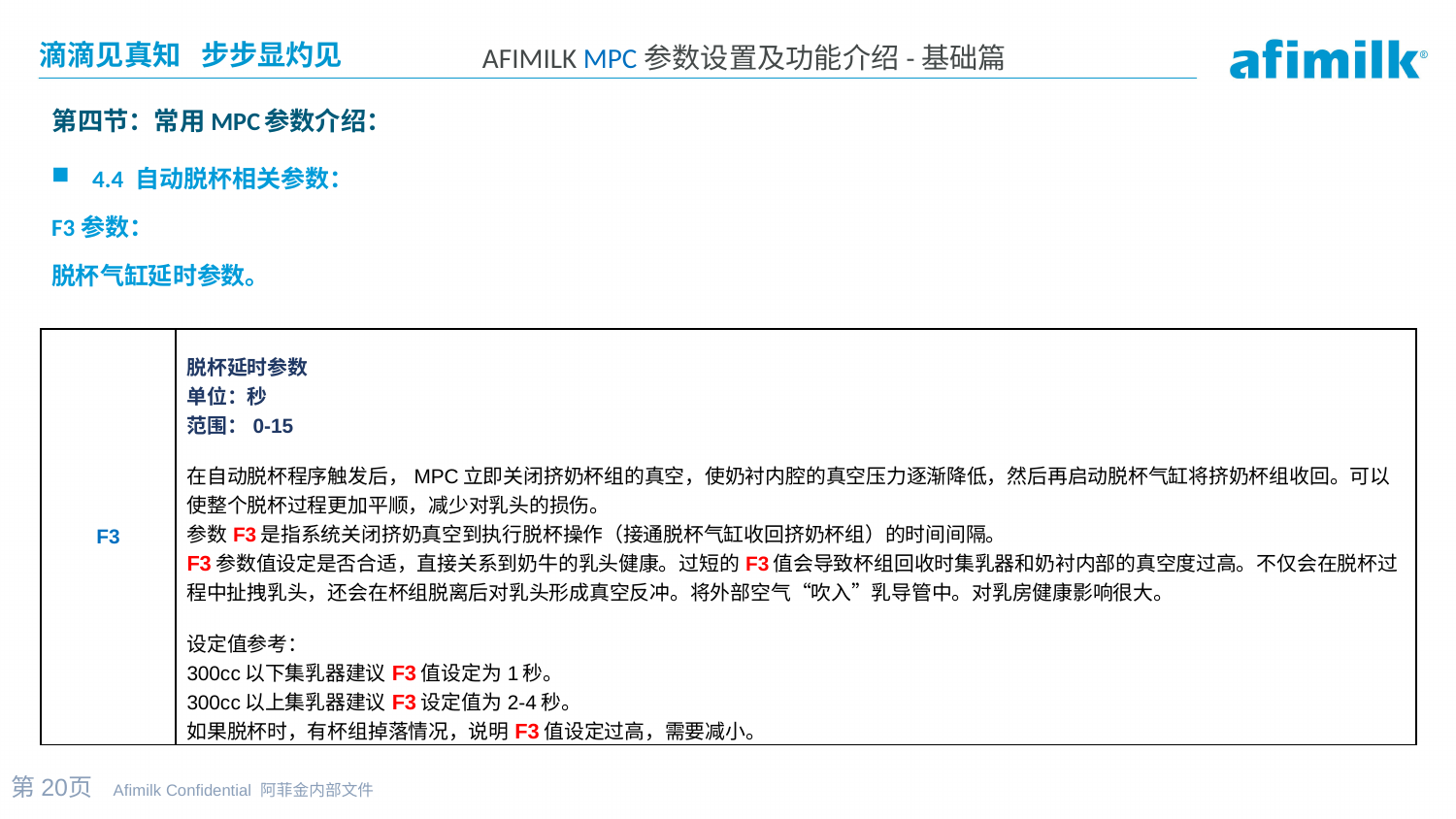

第四节：常用MPC参数介绍：
4.4 自动脱杯相关参数：
F3参数：
脱杯气缸延时参数。

| F3 | 脱杯延时参数 单位：秒 范围：0-15 在自动脱杯程序触发后，MPC立即关闭挤奶杯组的真空，使奶衬内腔的真空压力逐渐降低，然后再启动脱杯气缸将挤奶杯组收回。可以使整个脱杯过程更加平顺，减少对乳头的损伤。 参数F3是指系统关闭挤奶真空到执行脱杯操作（接通脱杯气缸收回挤奶杯组）的时间间隔。 F3参数值设定是否合适，直接关系到奶牛的乳头健康。过短的F3值会导致杯组回收时集乳器和奶衬内部的真空度过高。不仅会在脱杯过程中扯拽乳头，还会在杯组脱离后对乳头形成真空反冲。将外部空气“吹入”乳导管中。对乳房健康影响很大。 设定值参考： 300cc以下集乳器建议F3值设定为1秒。 300cc以上集乳器建议F3设定值为2-4秒。 如果脱杯时，有杯组掉落情况，说明F3值设定过高，需要减小。 |
| --- | --- |
第20页  Afimilk Confidential 阿菲金内部文件